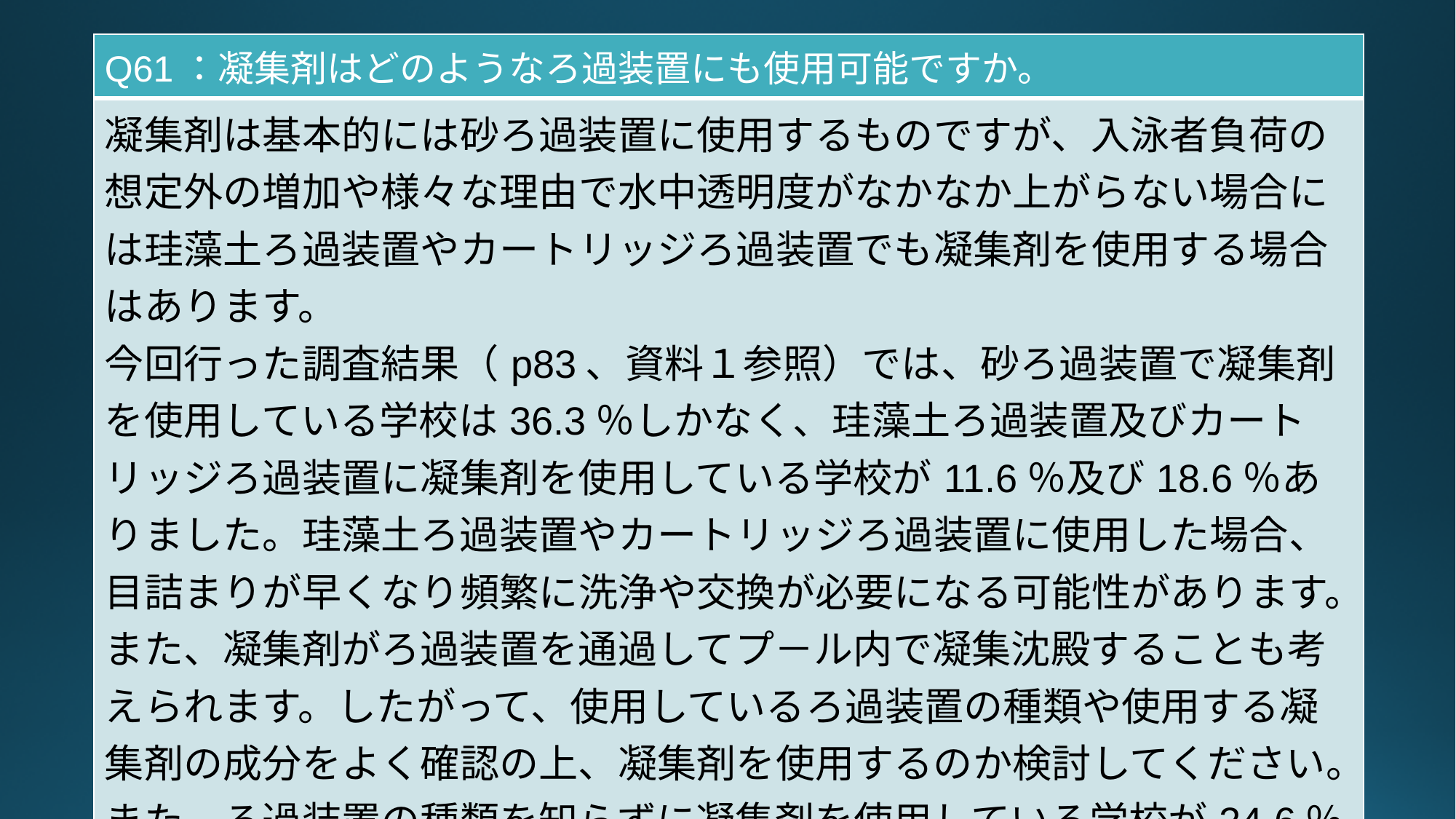

| Q61：凝集剤はどのようなろ過装置にも使用可能ですか。 |
| --- |
| 凝集剤は基本的には砂ろ過装置に使用するものですが、入泳者負荷の想定外の増加や様々な理由で水中透明度がなかなか上がらない場合には珪藻土ろ過装置やカートリッジろ過装置でも凝集剤を使用する場合はあります。 今回行った調査結果（p83、資料１参照）では、砂ろ過装置で凝集剤を使用している学校は36.3％しかなく、珪藻土ろ過装置及びカートリッジろ過装置に凝集剤を使用している学校が11.6％及び18.6％ありました。珪藻土ろ過装置やカートリッジろ過装置に使用した場合、目詰まりが早くなり頻繁に洗浄や交換が必要になる可能性があります。また、凝集剤がろ過装置を通過してプ－ル内で凝集沈殿することも考えられます。したがって、使用しているろ過装置の種類や使用する凝集剤の成分をよく確認の上、凝集剤を使用するのか検討してください。また、ろ過装置の種類を知らずに凝集剤を使用している学校が24.6％ありました。ろ過装置の種類を確認した上で、凝集剤を使用しましょう。 |